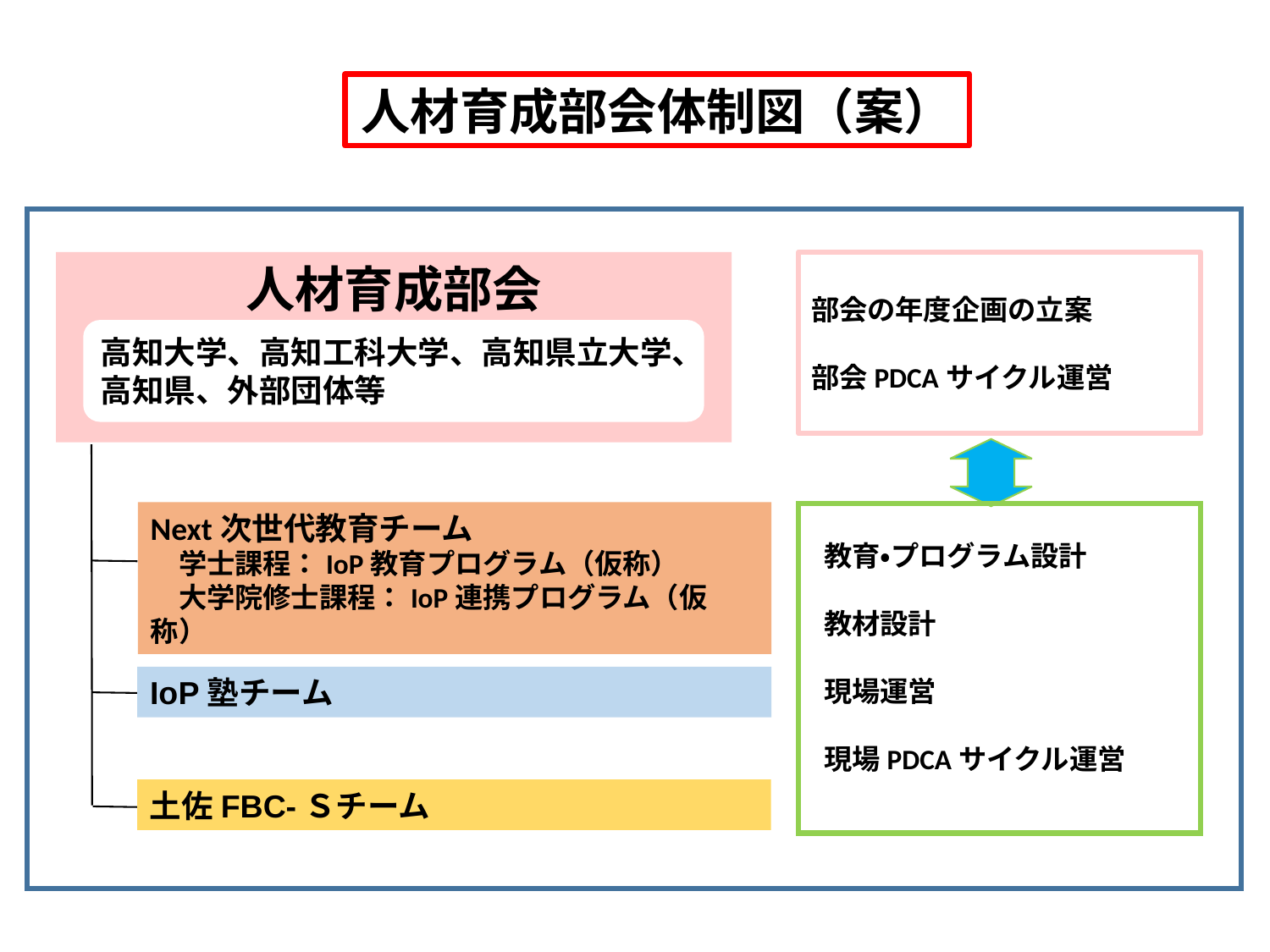

人材育成部会体制図（案）

人材育成部会

部会の年度企画の立案

部会PDCAサイクル運営

高知大学、高知工科大学、高知県立大学、高知県、外部団体等

Next次世代教育チーム
　学士課程：IoP教育プログラム（仮称）
　大学院修士課程：IoP連携プログラム（仮称）
教育
教育・プログラム設計

教材設計

現場運営

現場PDCAサイクル運営
IoP塾チーム
土佐FBC-Ｓチーム